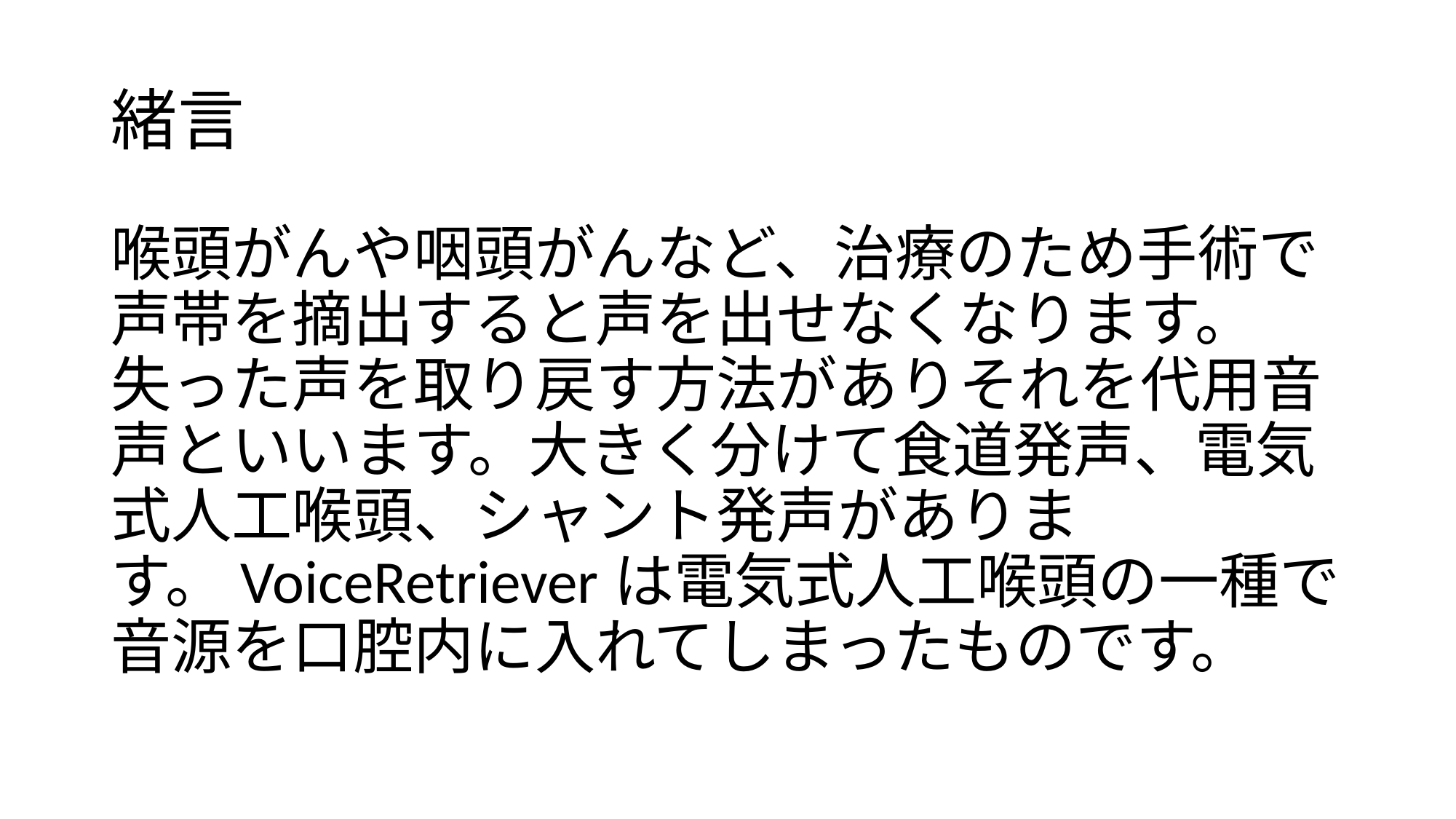

# 緒言
喉頭がんや咽頭がんなど、治療のため手術で声帯を摘出すると声を出せなくなります。失った声を取り戻す方法がありそれを代用音声といいます。大きく分けて食道発声、電気式人工喉頭、シャント発声があります。VoiceRetrieverは電気式人工喉頭の一種で音源を口腔内に入れてしまったものです。